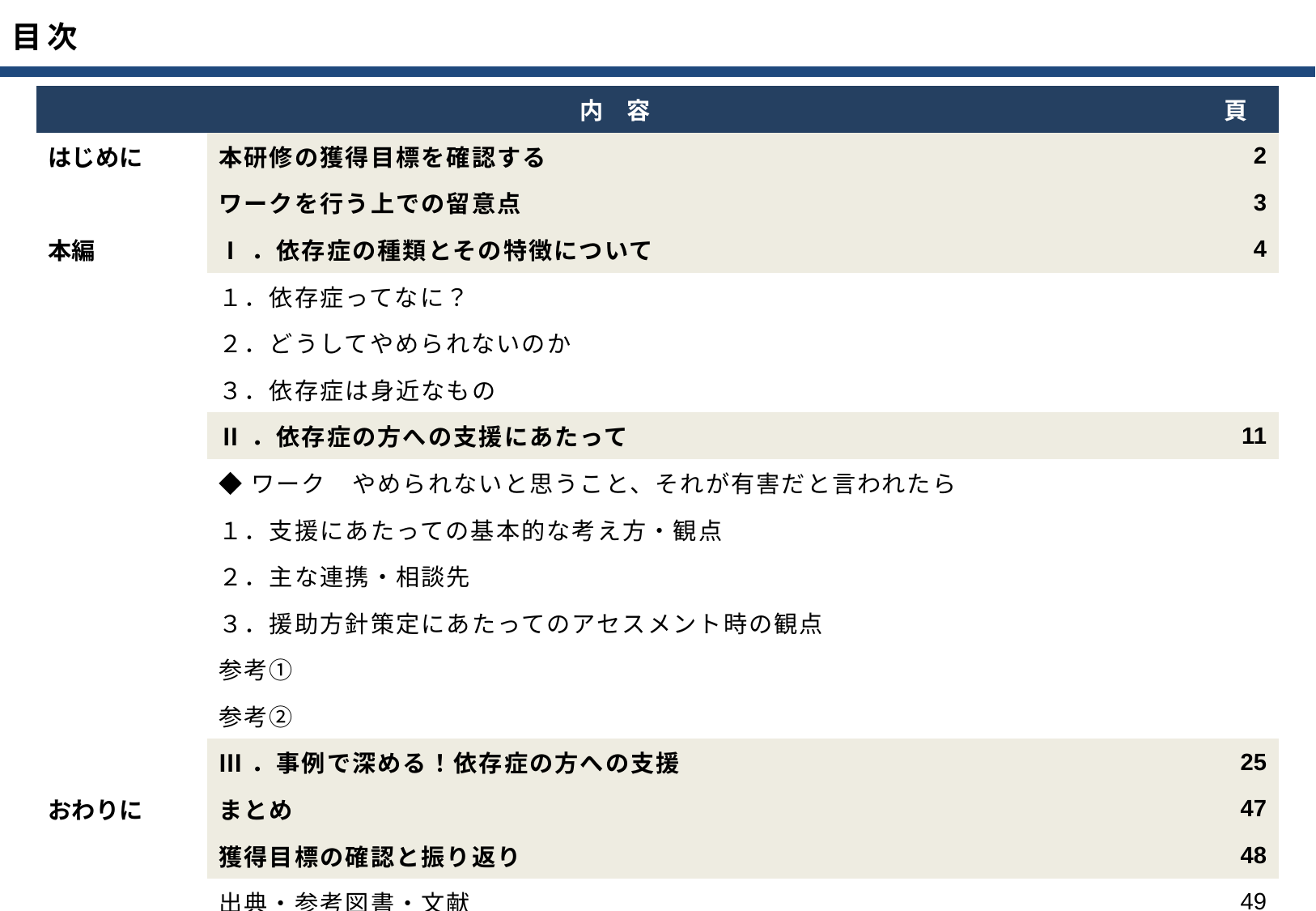

| 内　容 |  | 頁 |
| --- | --- | --- |
| はじめに | 本研修の獲得目標を確認する | 2 |
|  | ワークを行う上での留意点 | 3 |
| 本編 | Ⅰ．依存症の種類とその特徴について | 4 |
|  | １．依存症ってなに？ |  |
|  | ２．どうしてやめられないのか |  |
|  | ３．依存症は身近なもの |  |
|  | Ⅱ．依存症の方への支援にあたって | 11 |
|  | ◆ワーク　やめられないと思うこと、それが有害だと言われたら |  |
|  | １．支援にあたっての基本的な考え方・観点 |  |
|  | ２．主な連携・相談先 |  |
|  | ３．援助方針策定にあたってのアセスメント時の観点 |  |
|  | 参考① |  |
|  | 参考② |  |
|  | Ⅲ．事例で深める！依存症の方への支援 | 25 |
| おわりに | まとめ | 47 |
|  | 獲得目標の確認と振り返り | 48 |
|  | 出典・参考図書・文献 | 49 |